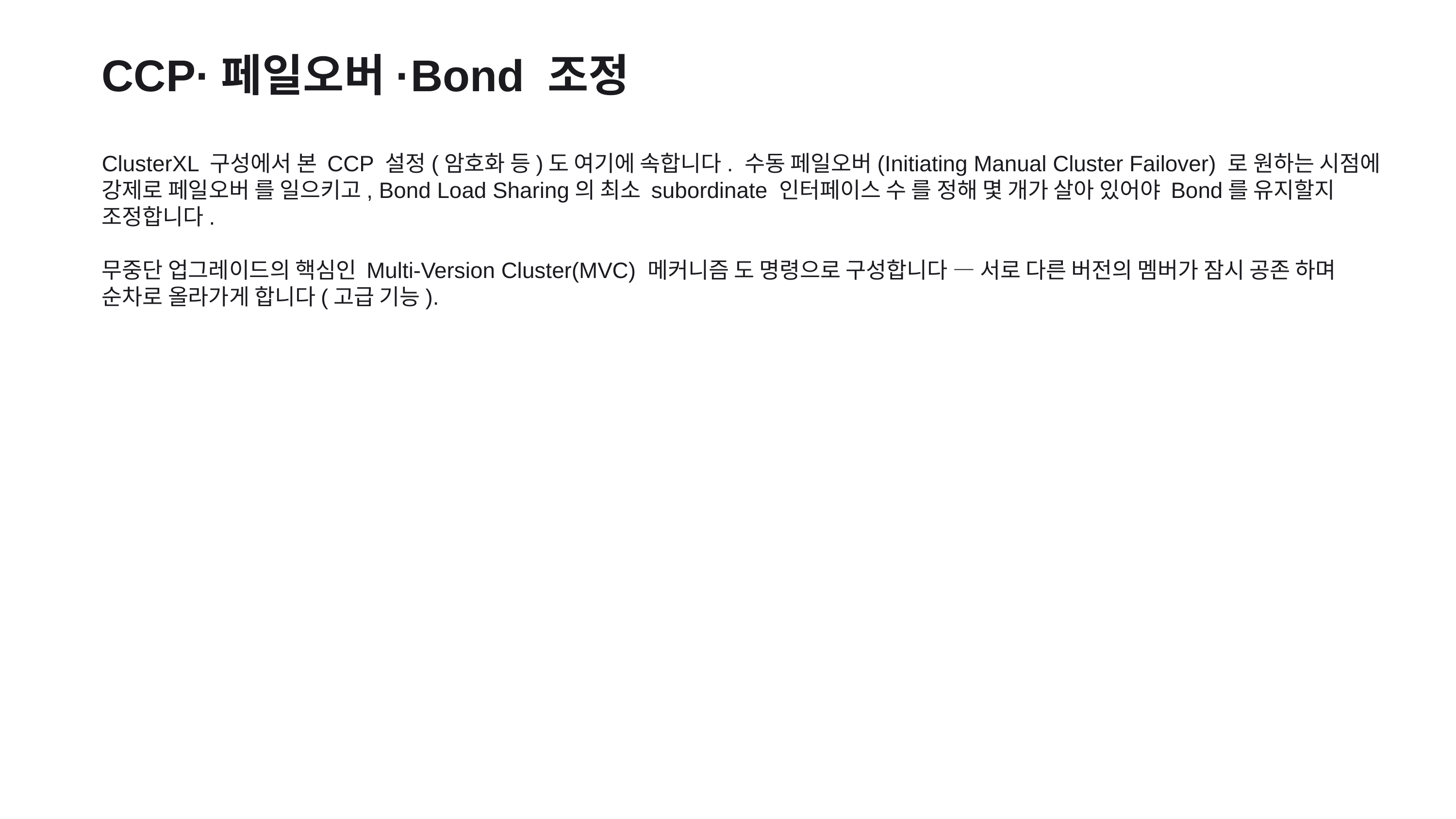

CCP·페일오버·Bond 조정
ClusterXL 구성에서 본 CCP 설정(암호화 등)도 여기에 속합니다. 수동 페일오버(Initiating Manual Cluster Failover) 로 원하는 시점에 강제로 페일오버 를 일으키고, Bond Load Sharing의 최소 subordinate 인터페이스 수 를 정해 몇 개가 살아 있어야 Bond를 유지할지 조정합니다.

무중단 업그레이드의 핵심인 Multi-Version Cluster(MVC) 메커니즘 도 명령으로 구성합니다 — 서로 다른 버전의 멤버가 잠시 공존 하며 순차로 올라가게 합니다(고급 기능).